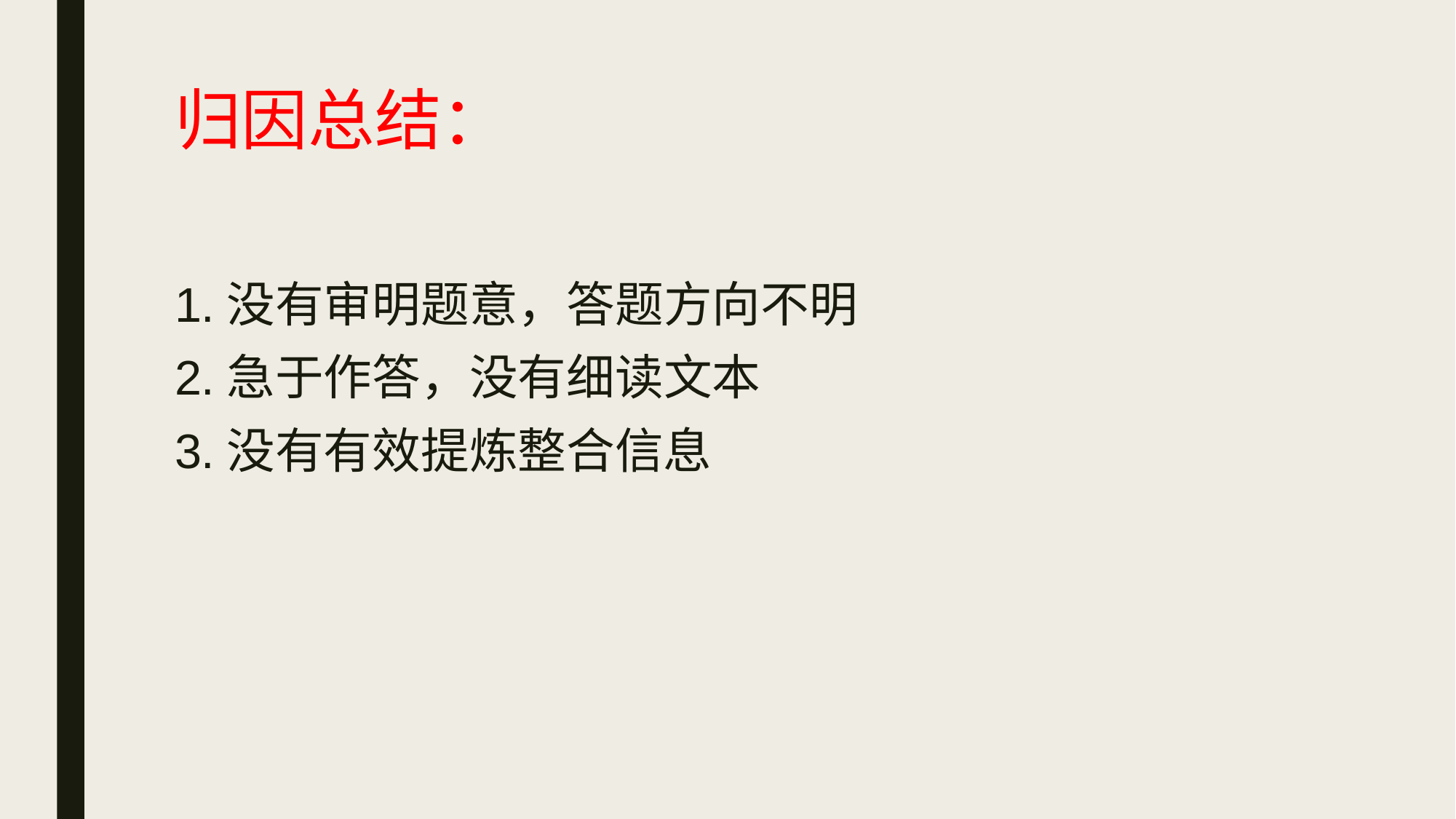

# 归因总结：
1.没有审明题意，答题方向不明
2.急于作答，没有细读文本
3.没有有效提炼整合信息